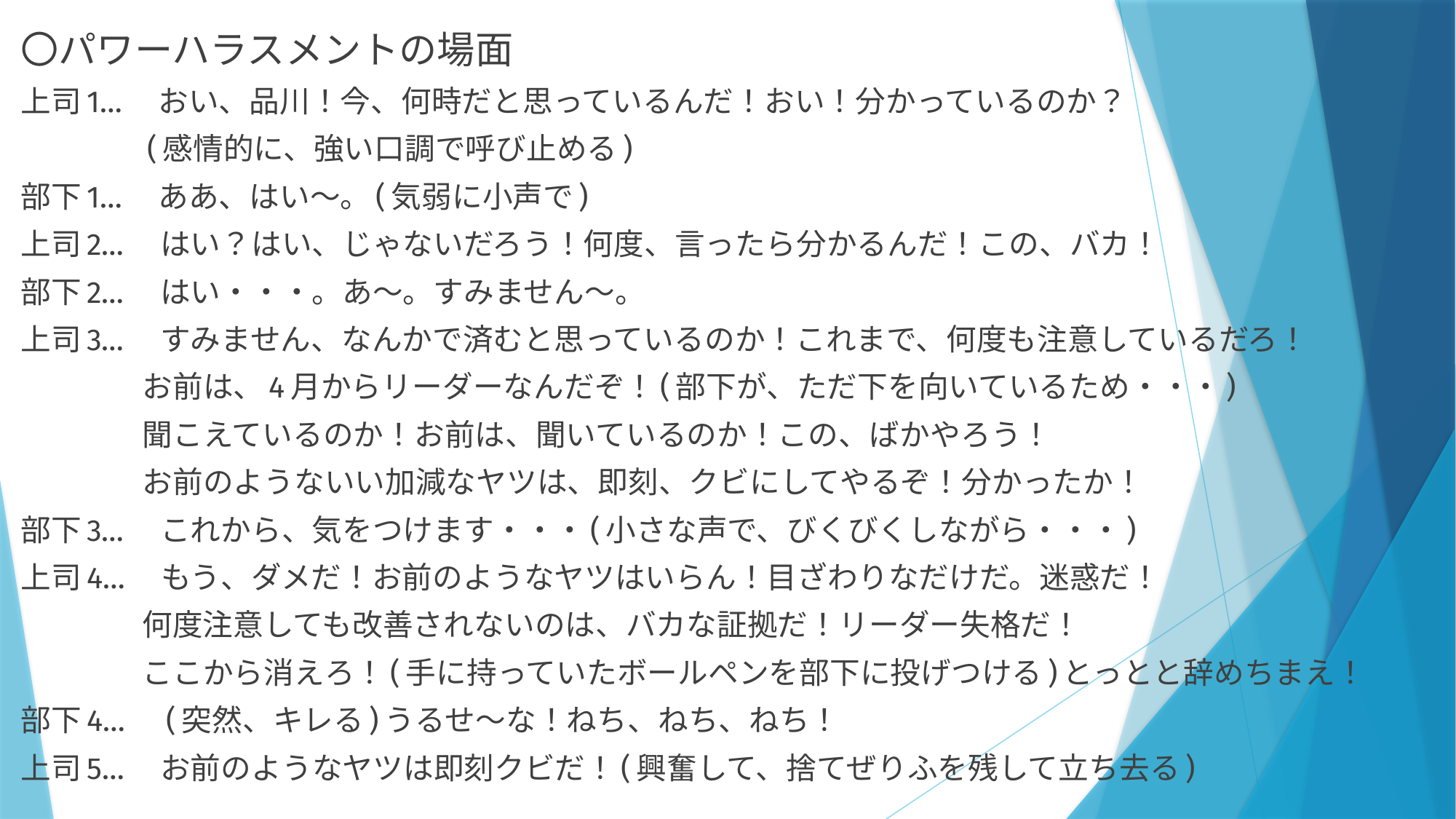

〇パワーハラスメントの場面
上司1…　おい、品川！今、何時だと思っているんだ！おい！分かっているのか？
　　　　(感情的に、強い口調で呼び止める)
部下1…　ああ、はい～。(気弱に小声で)
上司2…　はい？はい、じゃないだろう！何度、言ったら分かるんだ！この、バカ！
部下2…　はい・・・。あ～。すみません～。
上司3…　すみません、なんかで済むと思っているのか！これまで、何度も注意しているだろ！
　　　　お前は、4月からリーダーなんだぞ！(部下が、ただ下を向いているため・・・)
　　　　聞こえているのか！お前は、聞いているのか！この、ばかやろう！
　　　　お前のようないい加減なヤツは、即刻、クビにしてやるぞ！分かったか！
部下3…　これから、気をつけます・・・(小さな声で、びくびくしながら・・・)
上司4…　もう、ダメだ！お前のようなヤツはいらん！目ざわりなだけだ。迷惑だ！
　　　　何度注意しても改善されないのは、バカな証拠だ！リーダー失格だ！
　　　　ここから消えろ！(手に持っていたボールペンを部下に投げつける)とっとと辞めちまえ！
部下4…　(突然、キレる)うるせ～な！ねち、ねち、ねち！
上司5…　お前のようなヤツは即刻クビだ！(興奮して、捨てぜりふを残して立ち去る)